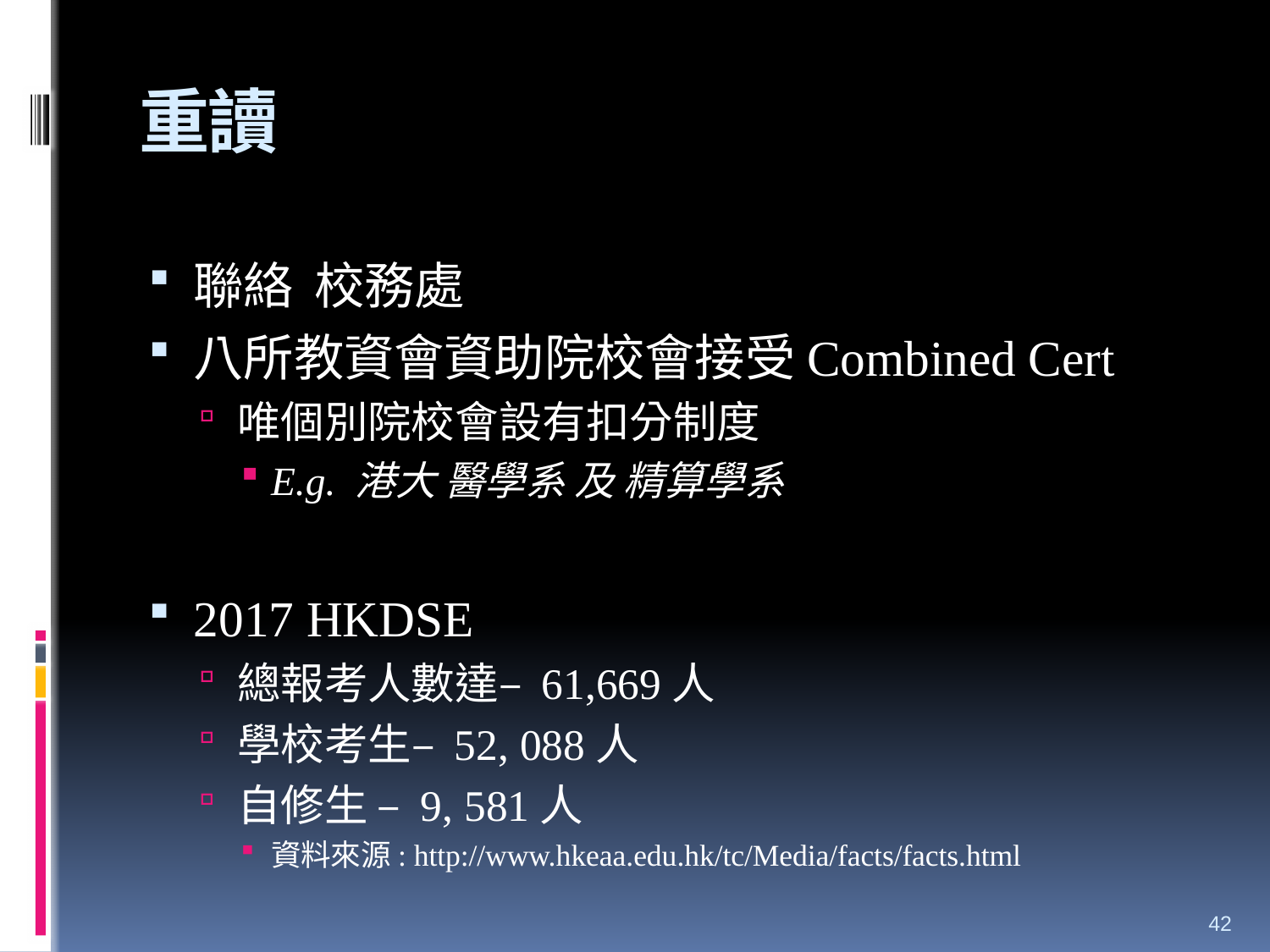

# 重讀
聯絡	校務處
八所教資會資助院校會接受Combined Cert
唯個別院校會設有扣分制度
E.g. 港大 醫學系 及 精算學系

2017 HKDSE
總報考人數達– 61,669人
學校考生– 52, 088人
自修生 – 9, 581人
資料來源: http://www.hkeaa.edu.hk/tc/Media/facts/facts.html

42